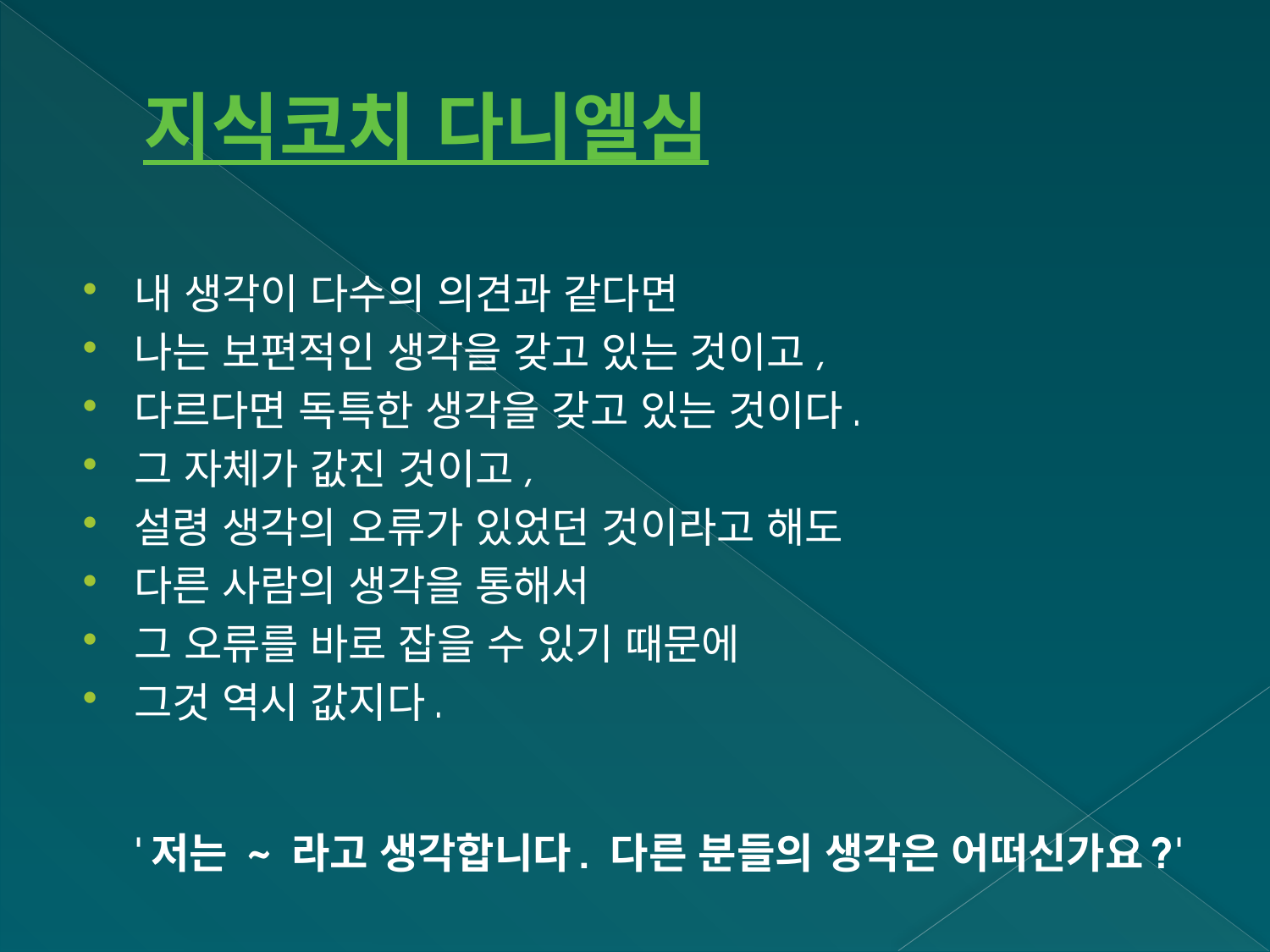

# 지식코치 다니엘심
내 생각이 다수의 의견과 같다면
나는 보편적인 생각을 갖고 있는 것이고,
다르다면 독특한 생각을 갖고 있는 것이다.
그 자체가 값진 것이고,
설령 생각의 오류가 있었던 것이라고 해도
다른 사람의 생각을 통해서
그 오류를 바로 잡을 수 있기 때문에
그것 역시 값지다.  
'저는 ~ 라고 생각합니다. 다른 분들의 생각은 어떠신가요?'